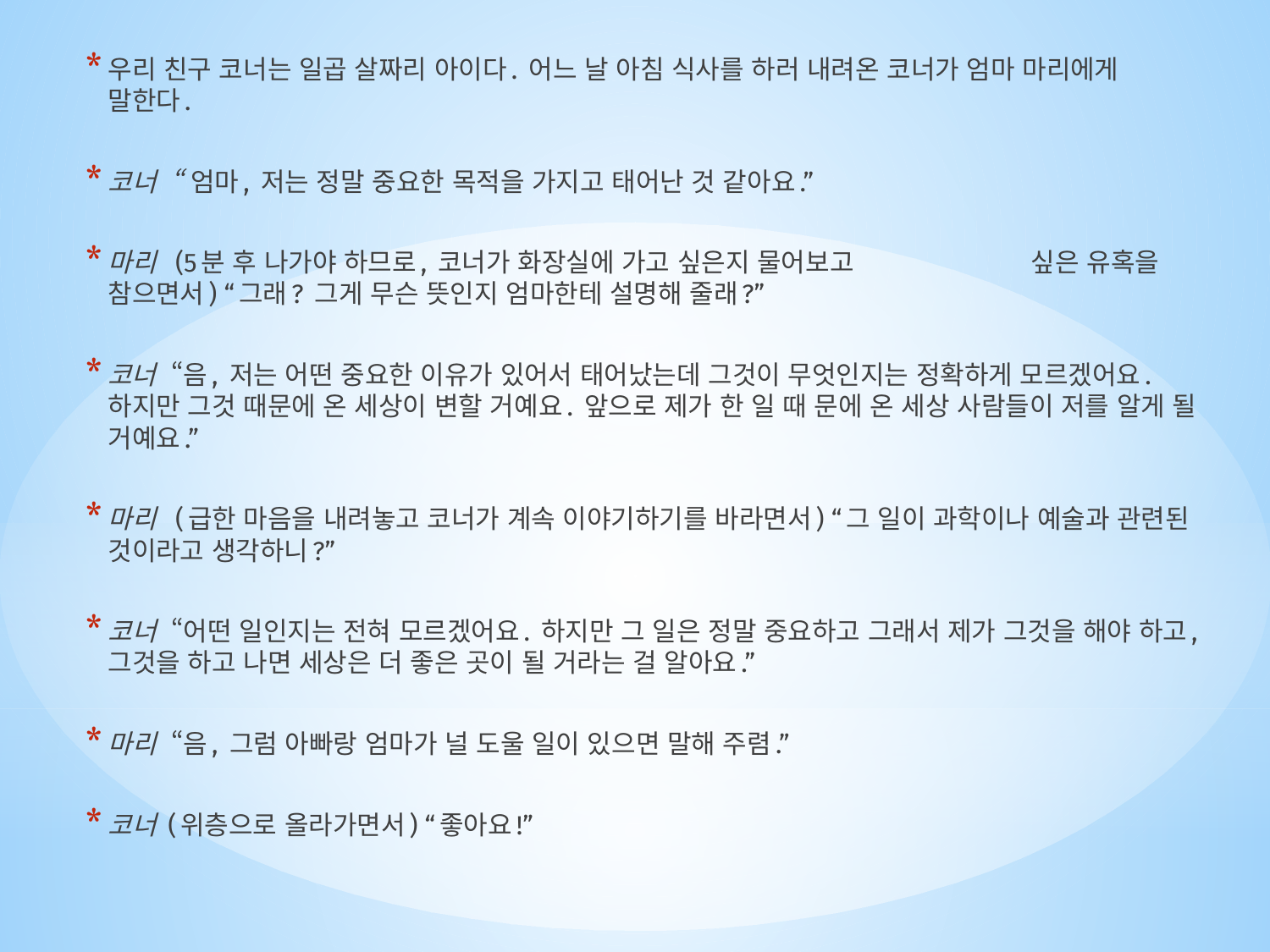

우리 친구 코너는 일곱 살짜리 아이다. 어느 날 아침 식사를 하러 내려온 코너가 엄마 마리에게 말한다.

코너  “ 엄마, 저는 정말 중요한 목적을 가지고 태어난 것 같아요.”

마리  (5분 후 나가야 하므로, 코너가 화장실에 가고 싶은지 물어보고                        싶은 유혹을 참으면서) “그래? 그게 무슨 뜻인지 엄마한테 설명해 줄래?”

코너  “음, 저는 어떤 중요한 이유가 있어서 태어났는데 그것이 무엇인지는 정확하게 모르겠어요. 하지만 그것 때문에 온 세상이 변할 거예요. 앞으로 제가 한 일 때 문에 온 세상 사람들이 저를 알게 될 거예요.”

마리  (급한 마음을 내려놓고 코너가 계속 이야기하기를 바라면서) “그 일이 과학이나 예술과 관련된 것이라고 생각하니?”

코너  “어떤 일인지는 전혀 모르겠어요. 하지만 그 일은 정말 중요하고 그래서 제가 그것을 해야 하고, 그것을 하고 나면 세상은 더 좋은 곳이 될 거라는 걸 알아요.”

마리  “음, 그럼 아빠랑 엄마가 널 도울 일이 있으면 말해 주렴.”

코너 (위층으로 올라가면서) “좋아요!”